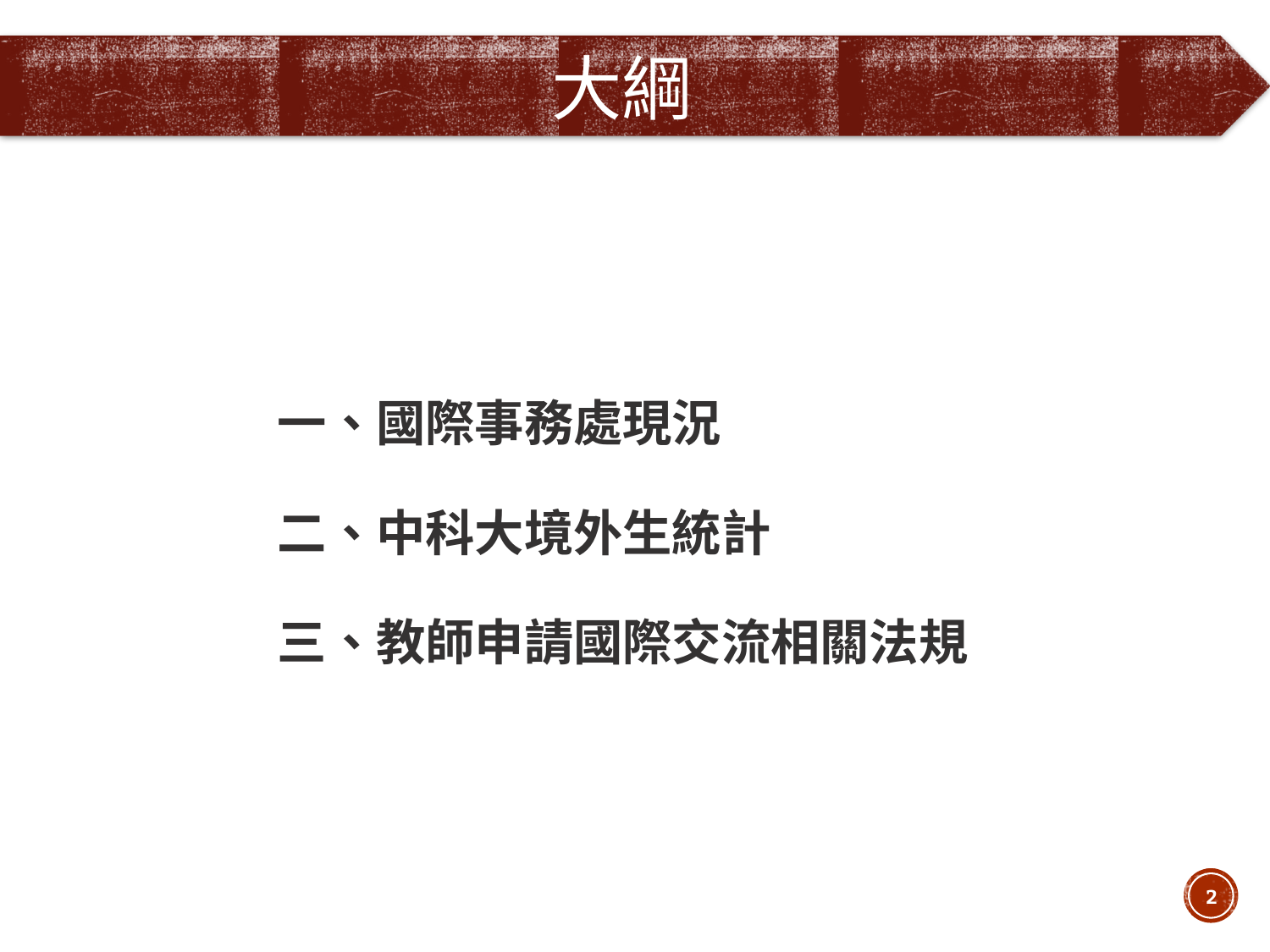

大綱
一、國際事務處現況
二、中科大境外生統計
三、教師申請國際交流相關法規
2